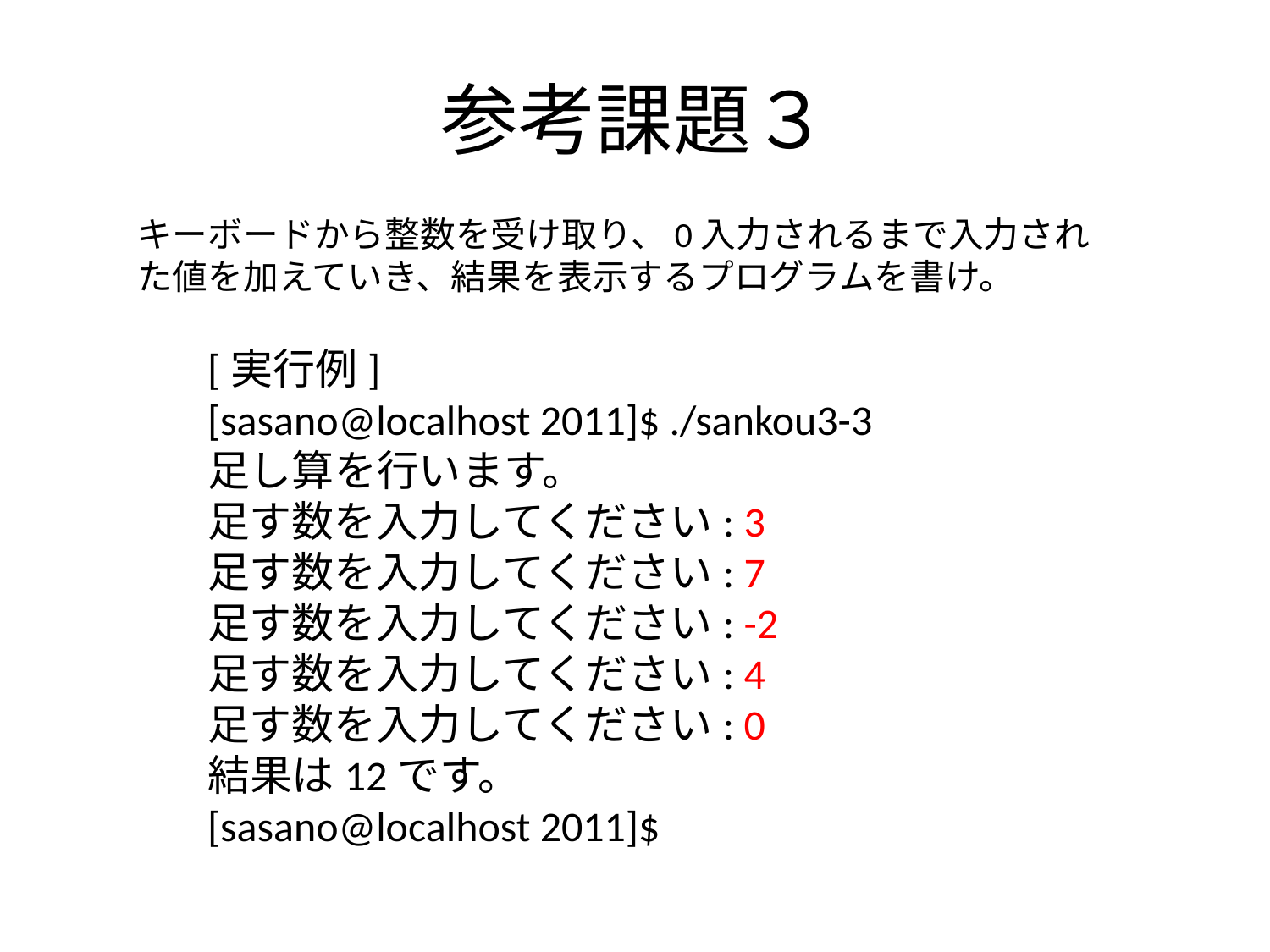

# 参考課題３
キーボードから整数を受け取り、0入力されるまで入力された値を加えていき、結果を表示するプログラムを書け。
[実行例]
[sasano@localhost 2011]$ ./sankou3-3
足し算を行います。
足す数を入力してください: 3
足す数を入力してください: 7
足す数を入力してください: -2
足す数を入力してください: 4
足す数を入力してください: 0
結果は12です。
[sasano@localhost 2011]$